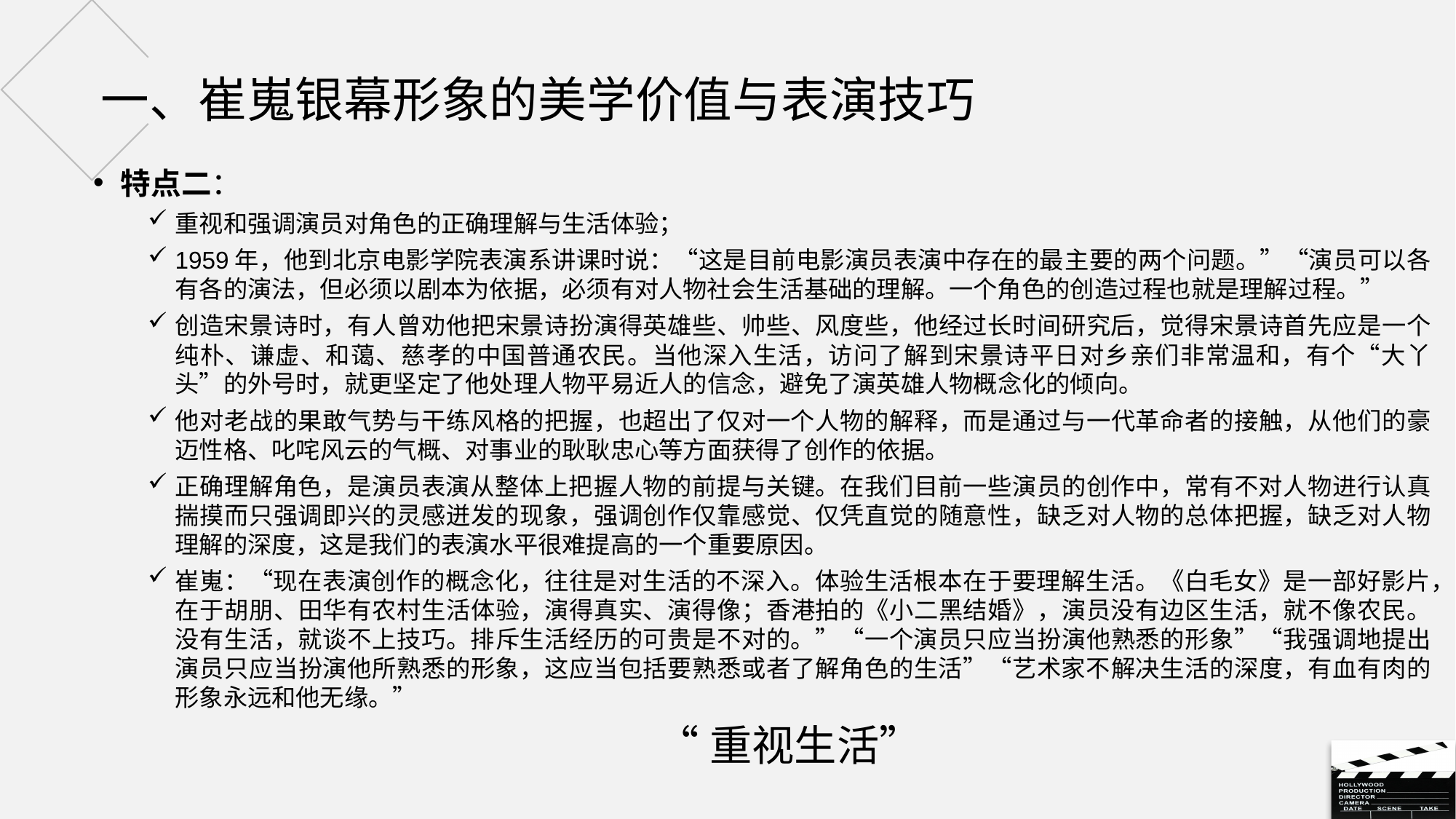

# 一、崔嵬银幕形象的美学价值与表演技巧
特点二：
重视和强调演员对角色的正确理解与生活体验；
1959年，他到北京电影学院表演系讲课时说：“这是目前电影演员表演中存在的最主要的两个问题。”“演员可以各有各的演法，但必须以剧本为依据，必须有对人物社会生活基础的理解。一个角色的创造过程也就是理解过程。”
创造宋景诗时，有人曾劝他把宋景诗扮演得英雄些、帅些、风度些，他经过长时间研究后，觉得宋景诗首先应是一个纯朴、谦虚、和蔼、慈孝的中国普通农民。当他深入生活，访问了解到宋景诗平日对乡亲们非常温和，有个“大丫头”的外号时，就更坚定了他处理人物平易近人的信念，避免了演英雄人物概念化的倾向。
他对老战的果敢气势与干练风格的把握，也超出了仅对一个人物的解释，而是通过与一代革命者的接触，从他们的豪迈性格、叱咤风云的气概、对事业的耿耿忠心等方面获得了创作的依据。
正确理解角色，是演员表演从整体上把握人物的前提与关键。在我们目前一些演员的创作中，常有不对人物进行认真揣摸而只强调即兴的灵感迸发的现象，强调创作仅靠感觉、仅凭直觉的随意性，缺乏对人物的总体把握，缺乏对人物理解的深度，这是我们的表演水平很难提高的一个重要原因。
崔嵬：“现在表演创作的概念化，往往是对生活的不深入。体验生活根本在于要理解生活。《白毛女》是一部好影片，在于胡朋、田华有农村生活体验，演得真实、演得像；香港拍的《小二黑结婚》，演员没有边区生活，就不像农民。没有生活，就谈不上技巧。排斥生活经历的可贵是不对的。”“一个演员只应当扮演他熟悉的形象”“我强调地提出演员只应当扮演他所熟悉的形象，这应当包括要熟悉或者了解角色的生活”“艺术家不解决生活的深度，有血有肉的形象永远和他无缘。”
“重视生活”